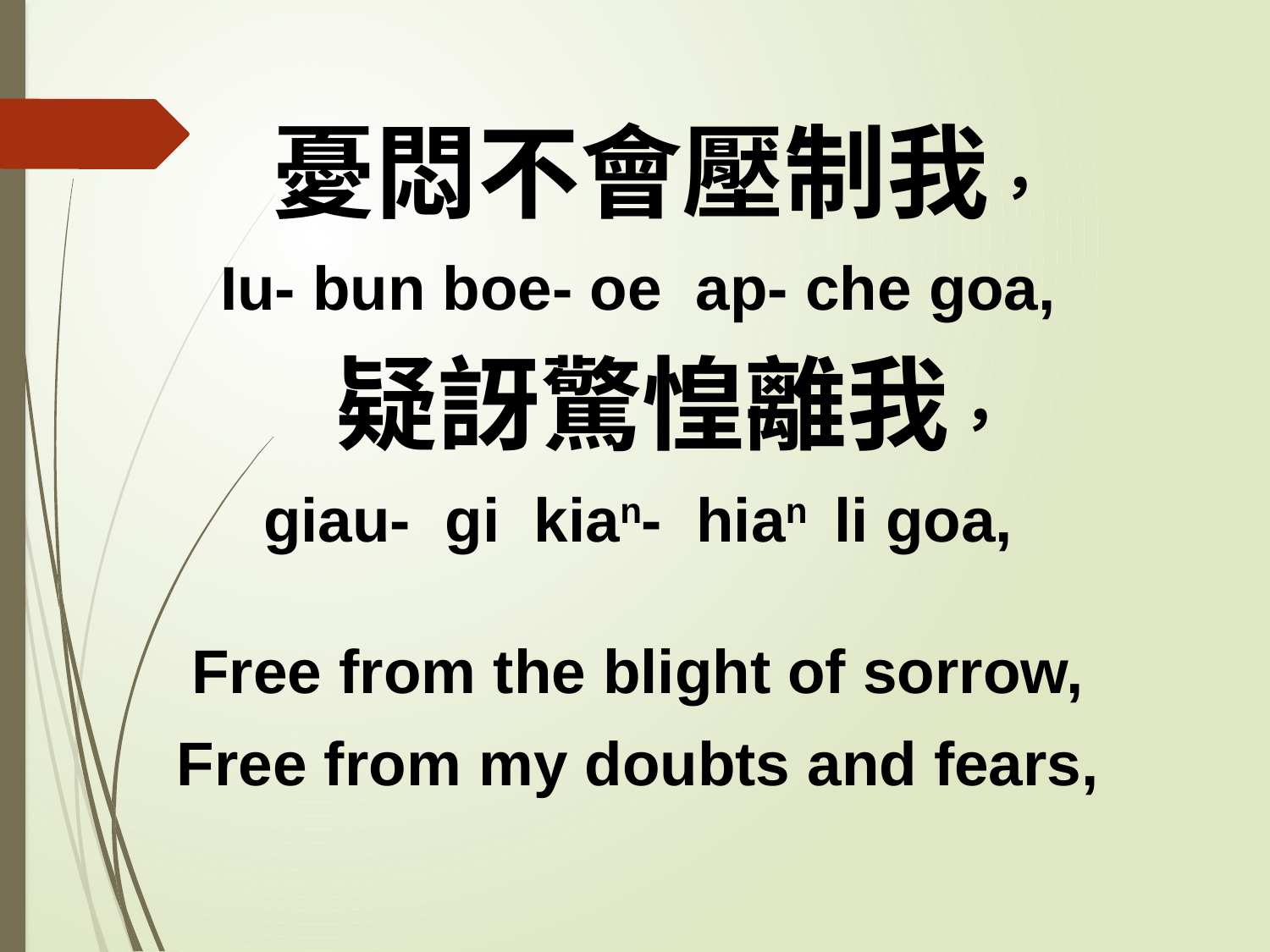

憂悶不會壓制我，
Iu- bun boe- oe  ap- che goa,
  疑訝驚惶離我，
giau-  gi  kian-  hian  li goa,

Free from the blight of sorrow,
Free from my doubts and fears,